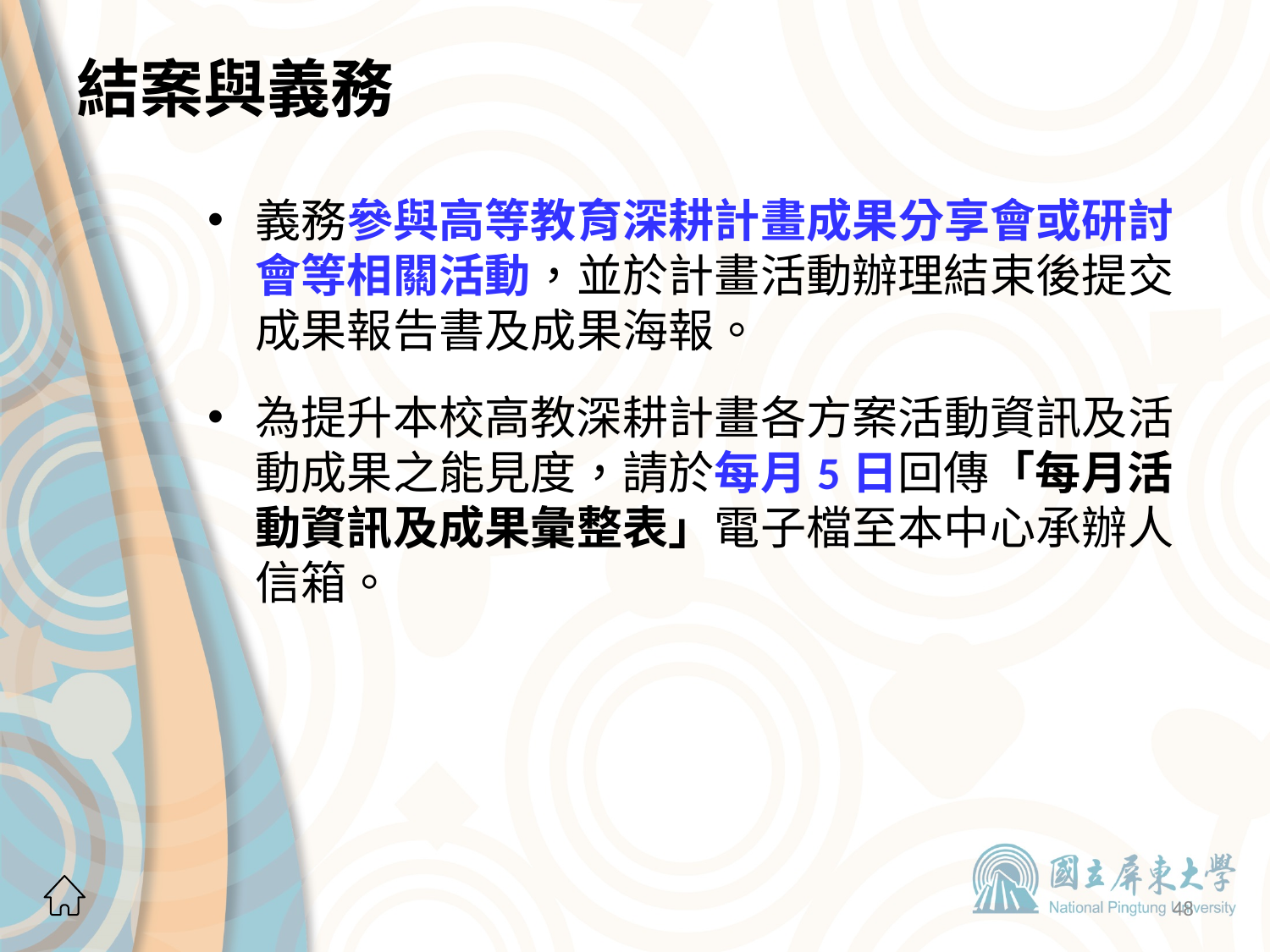

# 結案與義務
義務參與高等教育深耕計畫成果分享會或研討會等相關活動，並於計畫活動辦理結束後提交成果報告書及成果海報。
為提升本校高教深耕計畫各方案活動資訊及活動成果之能見度，請於每月5日回傳「每月活動資訊及成果彙整表」電子檔至本中心承辦人信箱。

48